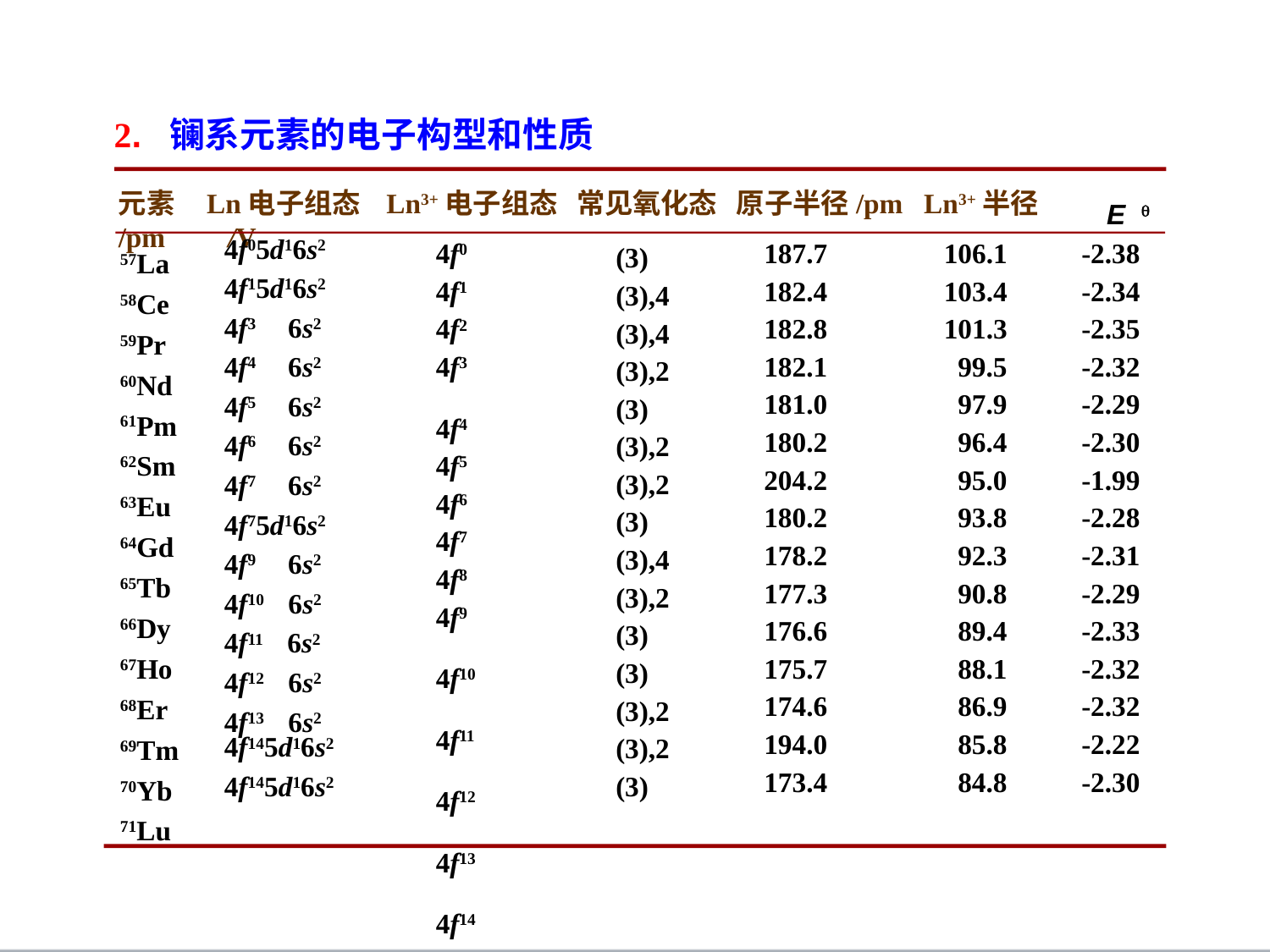

2.  镧系元素的电子构型和性质

元素    Ln电子组态   Ln3+电子组态   常见氧化态   原子半径/pm   Ln3+半径 /pm         /V
E  θ
57La
58Ce
59Pr
60Nd
61Pm
62Sm
63Eu
64Gd
65Tb
66Dy
67Ho
68Er
69Tm
70Yb
71Lu

4f05d16s2
4f15d16s2
4f3        6s2
4f4        6s2
4f5        6s2
4f6        6s2
4f7        6s2
4f75d16s2
4f9        6s2
4f10      6s2
4f11      6s2
4f12      6s2
4f13      6s2 4f145d16s2
4f145d16s2
4f0
4f1
4f2
4f3
4f4
4f5
4f6
4f7
4f8
4f9
4f10
4f11
4f12
4f13
4f14
187.7
182.4
182.8
182.1
181.0
180.2
204.2
180.2
178.2
177.3
176.6
175.7
174.6
194.0
173.4
106.1
103.4
101.3
  99.5
  97.9
  96.4
  95.0
  93.8
  92.3
  90.8
  89.4
  88.1
  86.9
  85.8
  84.8
-2.38
-2.34
-2.35
-2.32
-2.29
-2.30
-1.99
-2.28
-2.31
-2.29
-2.33
-2.32
-2.32
-2.22
-2.30
(3)
(3),4
(3),4
(3),2
(3)
(3),2
(3),2
(3)
(3),4
(3),2
(3)
(3)
(3),2
(3),2
(3)